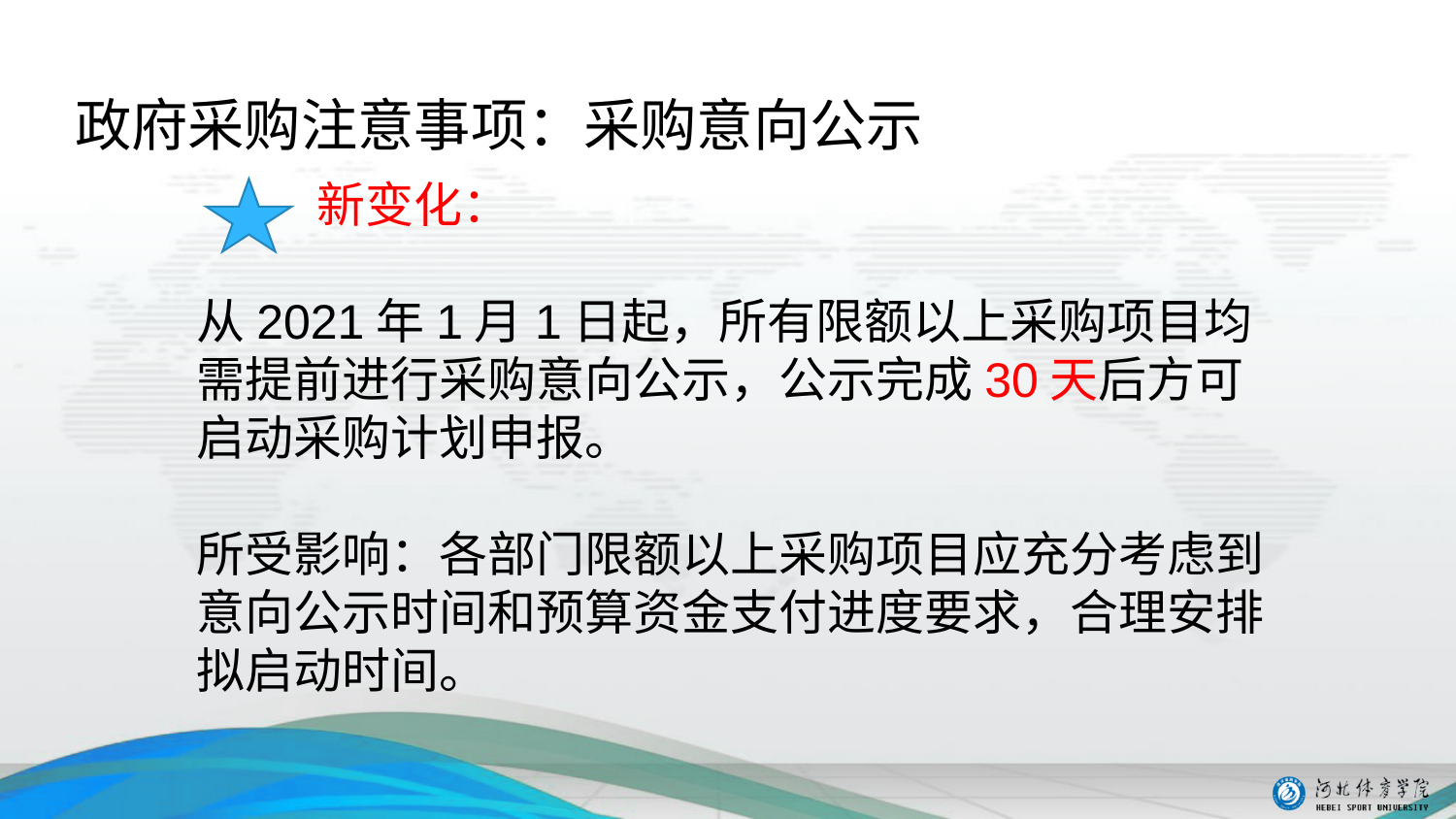

政府采购注意事项：采购意向公示
          新变化：

从2021年1月1日起，所有限额以上采购项目均需提前进行采购意向公示，公示完成30天后方可启动采购计划申报。

所受影响：各部门限额以上采购项目应充分考虑到意向公示时间和预算资金支付进度要求，合理安排拟启动时间。